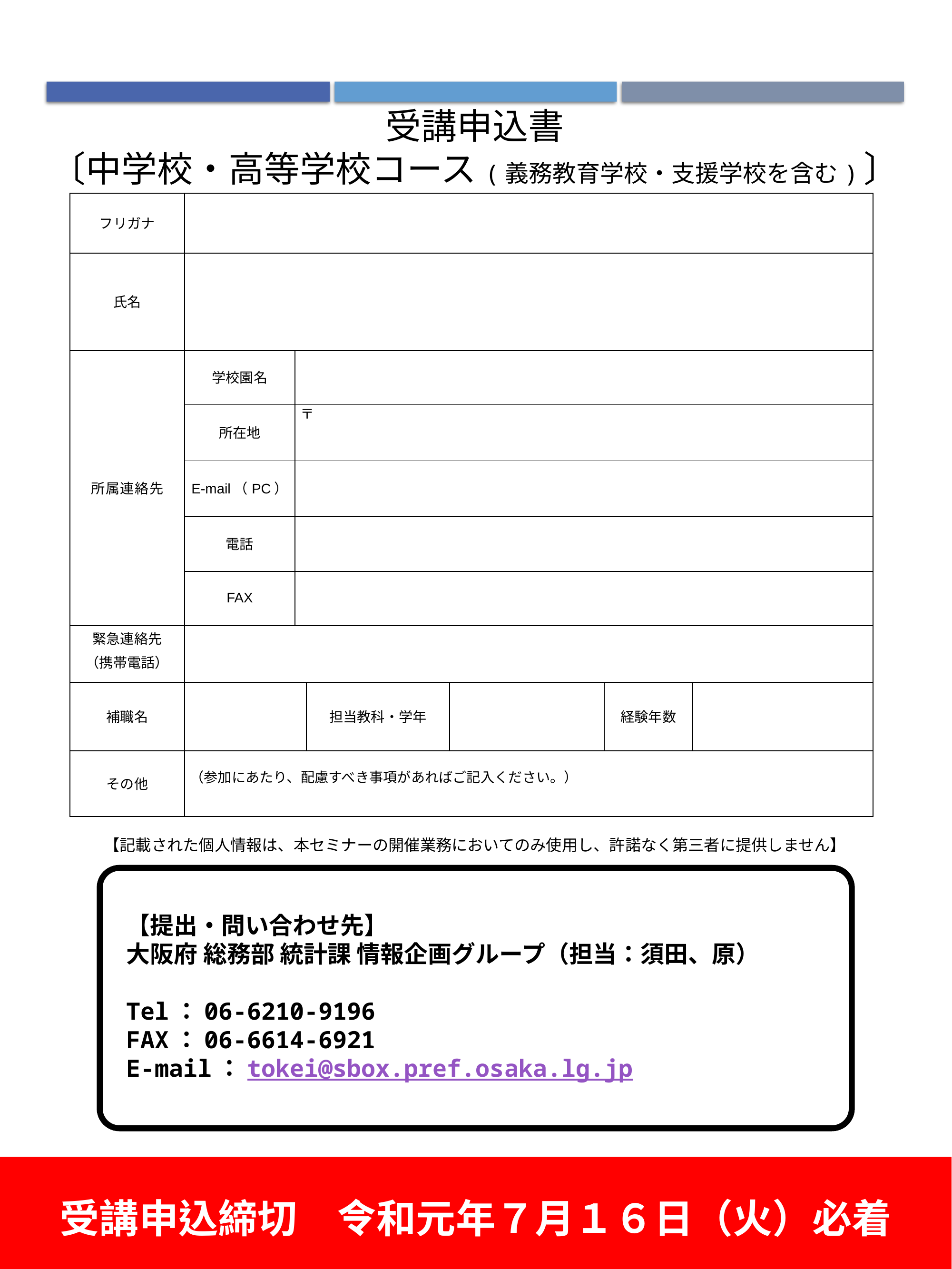

受講申込書
〔中学校・高等学校コース(義務教育学校・支援学校を含む)〕
| フリガナ |  |  |  |  |  |  |
| --- | --- | --- | --- | --- | --- | --- |
| 氏名 |  |  |  |  |  |  |
| 所属連絡先 | 学校園名 |  |  |  |  |  |
|  | 所在地 | 〒 |  |  |  |  |
|  | E-mail（PC） |  |  |  |  |  |
|  | 電話 |  |  |  |  |  |
|  | FAX |  |  |  |  |  |
| 緊急連絡先 （携帯電話） |  |  |  |  |  |  |
| 補職名 |  |  | 担当教科・学年 |  | 経験年数 |  |
| その他 | （参加にあたり、配慮すべき事項があればご記入ください。） |  |  |  |  |  |
【記載された個人情報は、本セミナーの開催業務においてのみ使用し、許諾なく第三者に提供しません】
【提出・問い合わせ先】
大阪府 総務部 統計課 情報企画グループ（担当：須田、原）

Tel：06-6210-9196
FAX：06-6614-6921
E-mail：tokei@sbox.pref.osaka.lg.jp
受講申込締切　令和元年７月１６日（火）必着